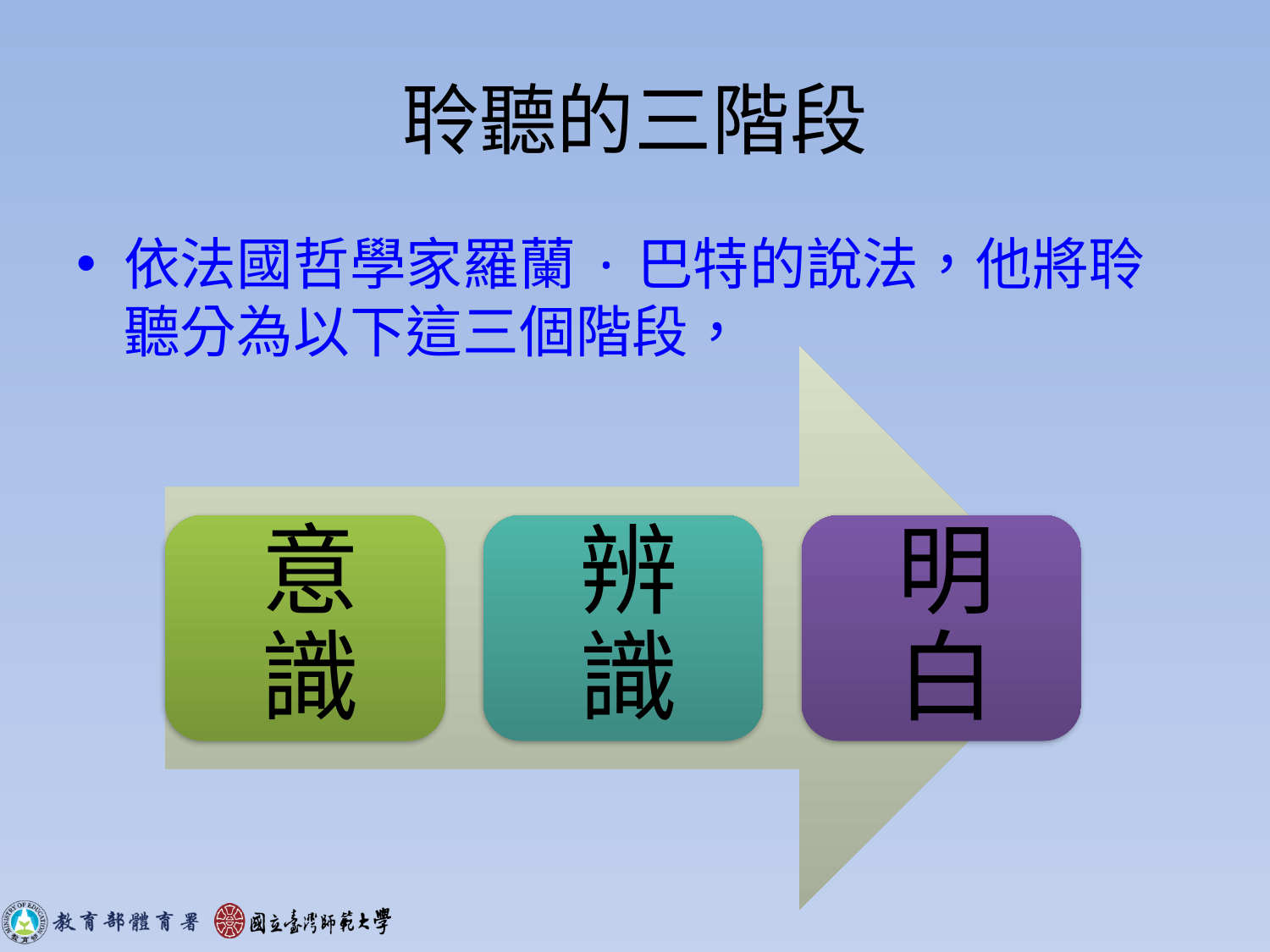

# 聆聽的三階段
依法國哲學家羅蘭·巴特的說法，他將聆聽分為以下這三個階段，
意識
辨識
明白